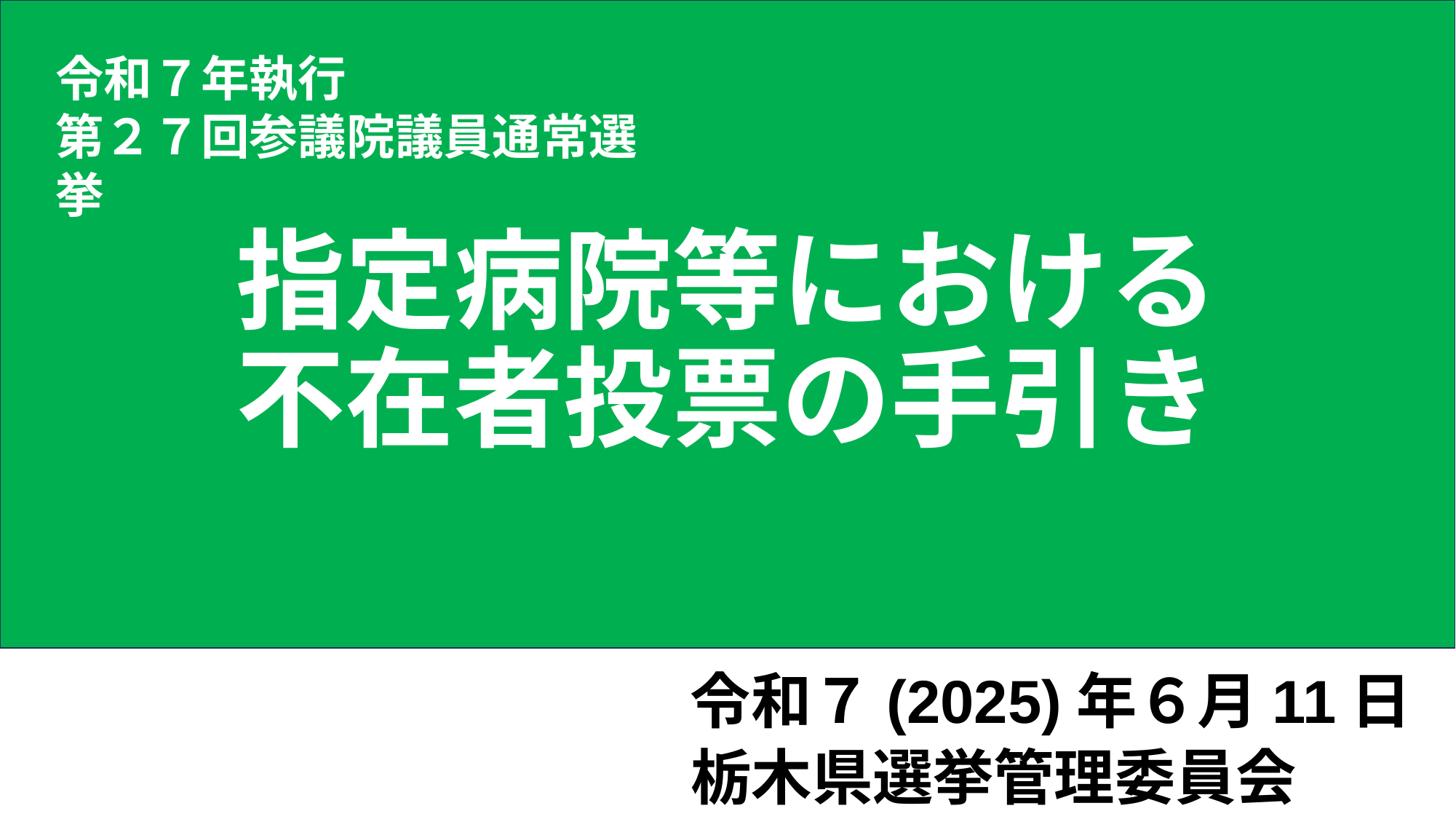

# 指定病院等における 不在者投票の手引き
令和７年執行
第２７回参議院議員通常選挙
令和７(2025)年６月11日
　　　　栃木県選挙管理委員会